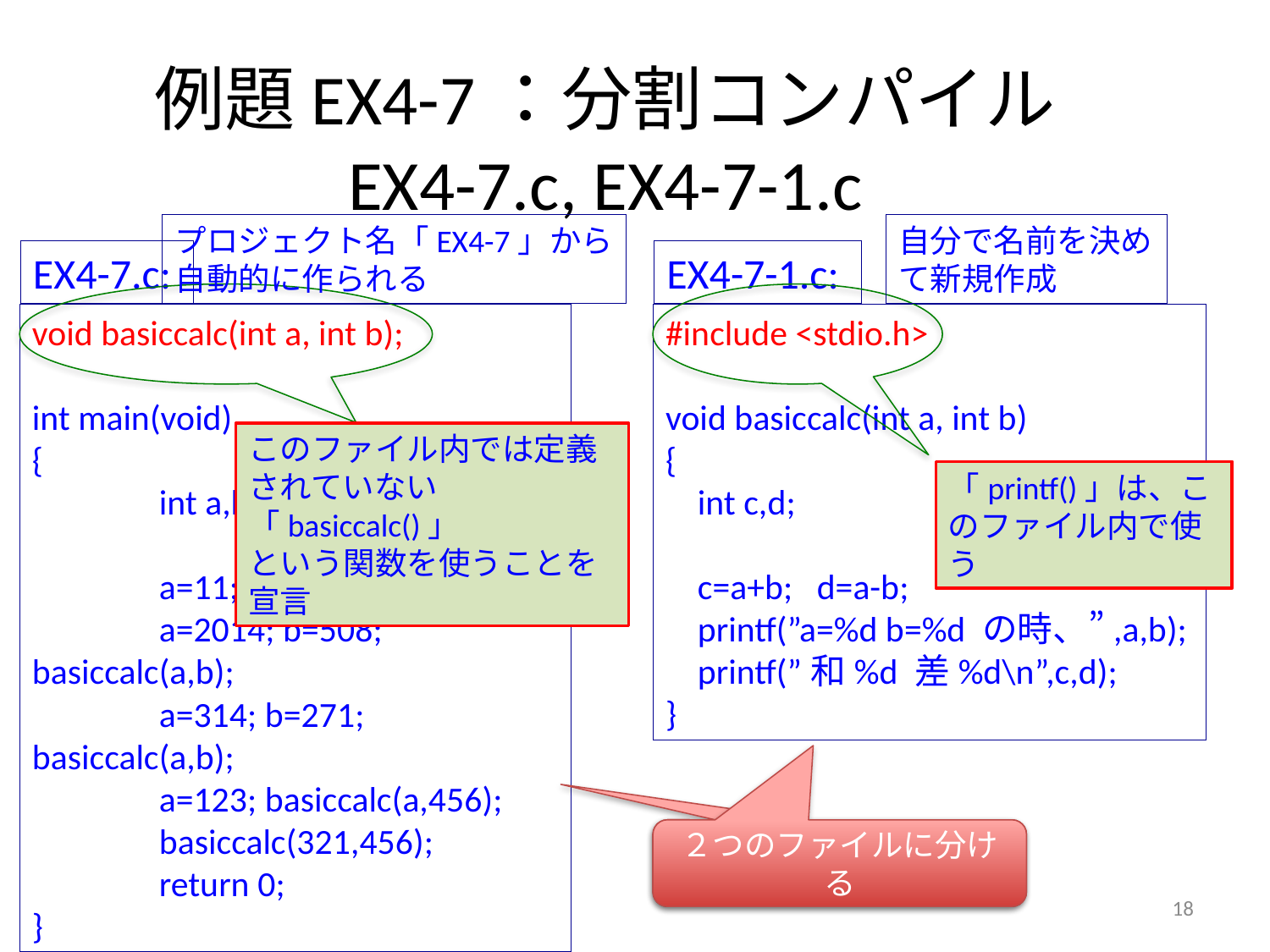

# 例題EX4-7：分割コンパイル EX4-7.c, EX4-7-1.c
プロジェクト名「EX4-7」から
自動的に作られる
自分で名前を決めて新規作成
EX4-7.c:
EX4-7-1.c:

void basiccalc(int a, int b);

int main(void)
{
	int a,b;

	a=11; b=3;  basiccalc(a,b);
	a=2014; b=508; basiccalc(a,b);
	a=314; b=271; basiccalc(a,b);
	a=123; basiccalc(a,456);
	basiccalc(321,456);
	return 0;
}
#include <stdio.h>

void basiccalc(int a, int b)
{
    int c,d;

    c=a+b;   d=a-b;
    printf(”a=%d b=%d の時、”,a,b);
    printf(”和%d 差%d\n”,c,d);
}
このファイル内では定義されていない「basiccalc()」
という関数を使うことを宣言
「printf()」は、このファイル内で使う
２つのファイルに分ける
２つのファイルに分ける
18